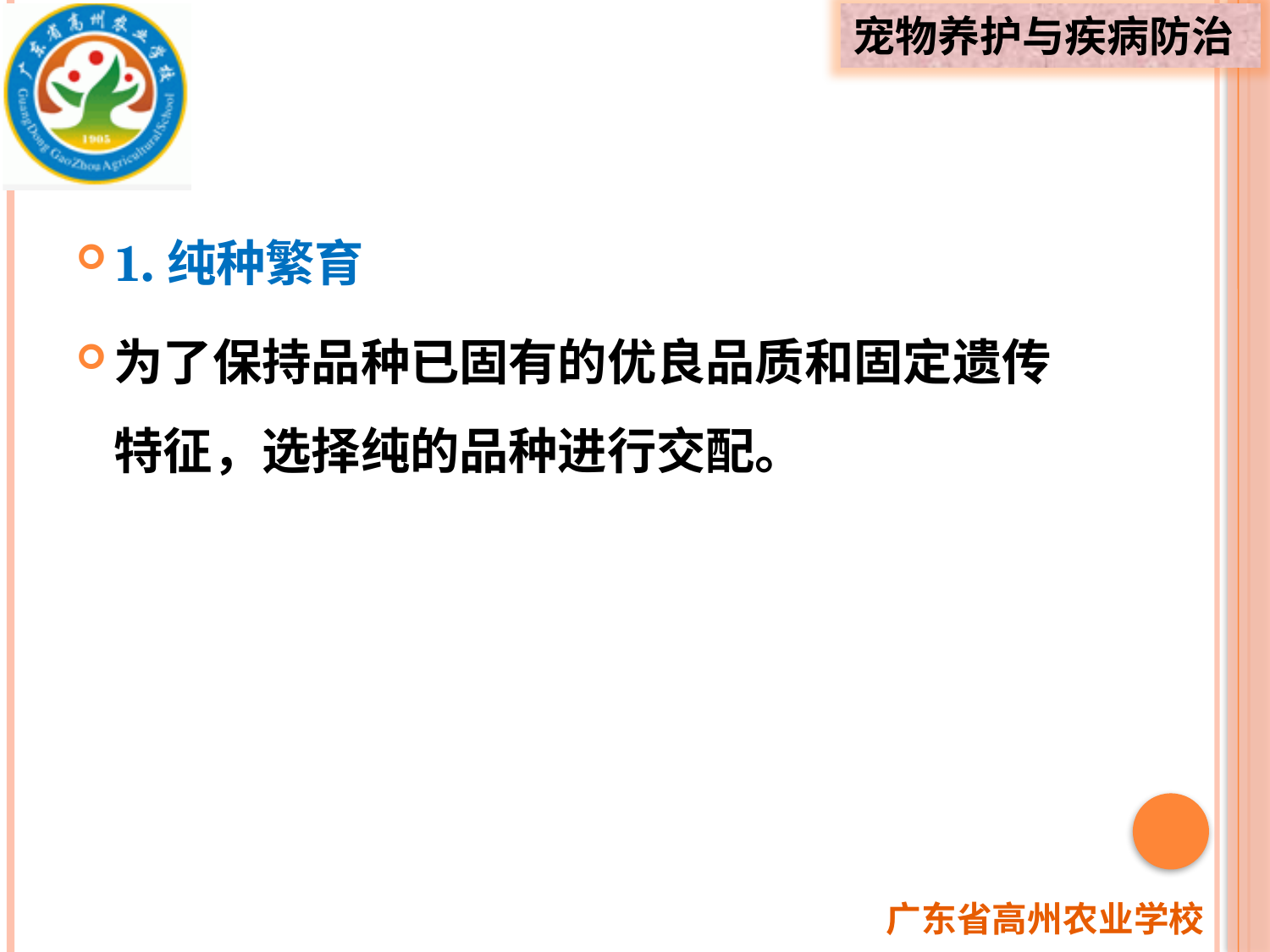

1.纯种繁育
为了保持品种已固有的优良品质和固定遗传特征，选择纯的品种进行交配。